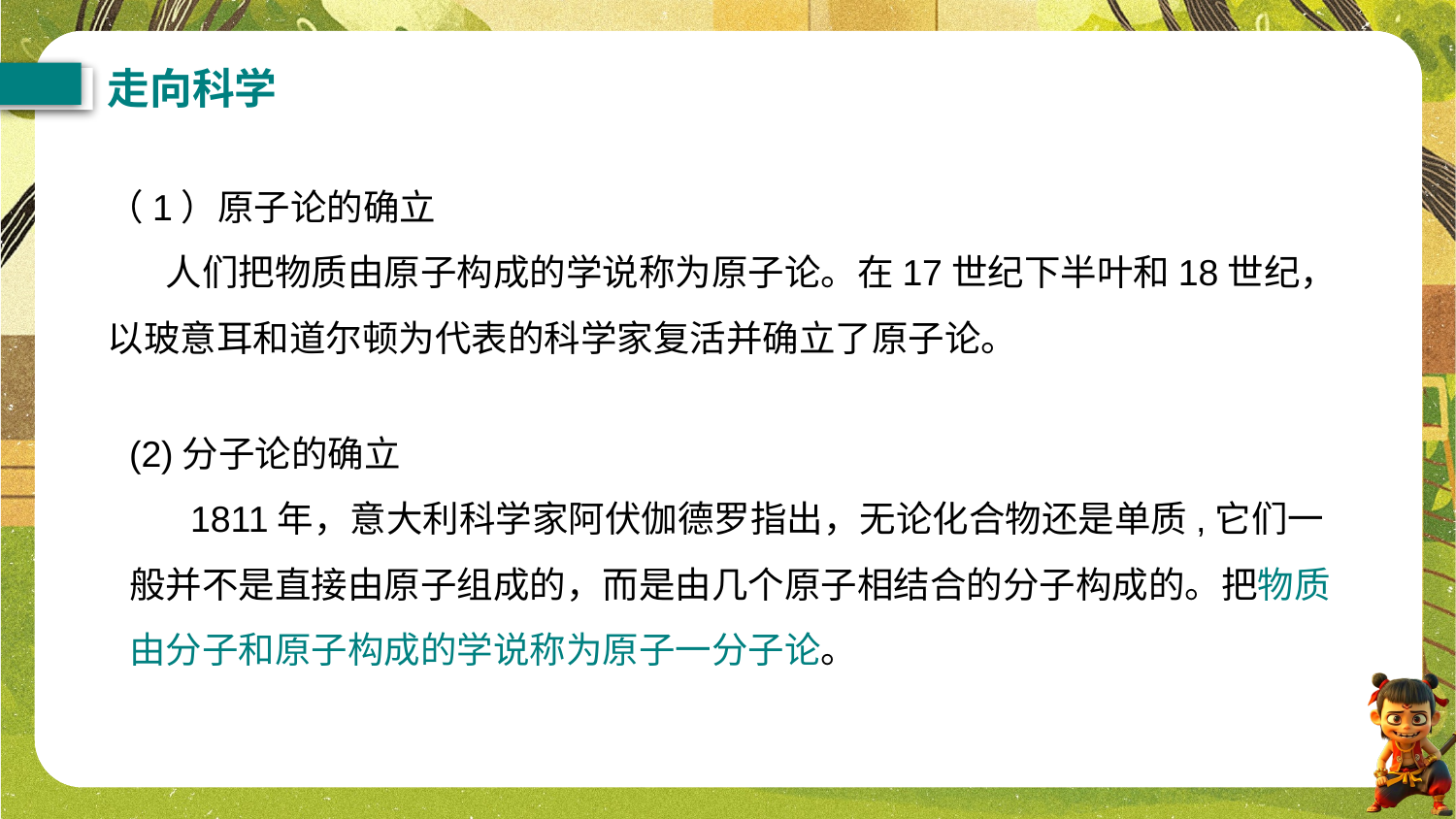

走向科学

（1）原子论的确立
      人们把物质由原子构成的学说称为原子论。在17世纪下半叶和18世纪，以玻意耳和道尔顿为代表的科学家复活并确立了原子论。
(2)分子论的确立
      1811年，意大利科学家阿伏伽德罗指出，无论化合物还是单质,它们一般并不是直接由原子组成的，而是由几个原子相结合的分子构成的。把物质由分子和原子构成的学说称为原子一分子论。